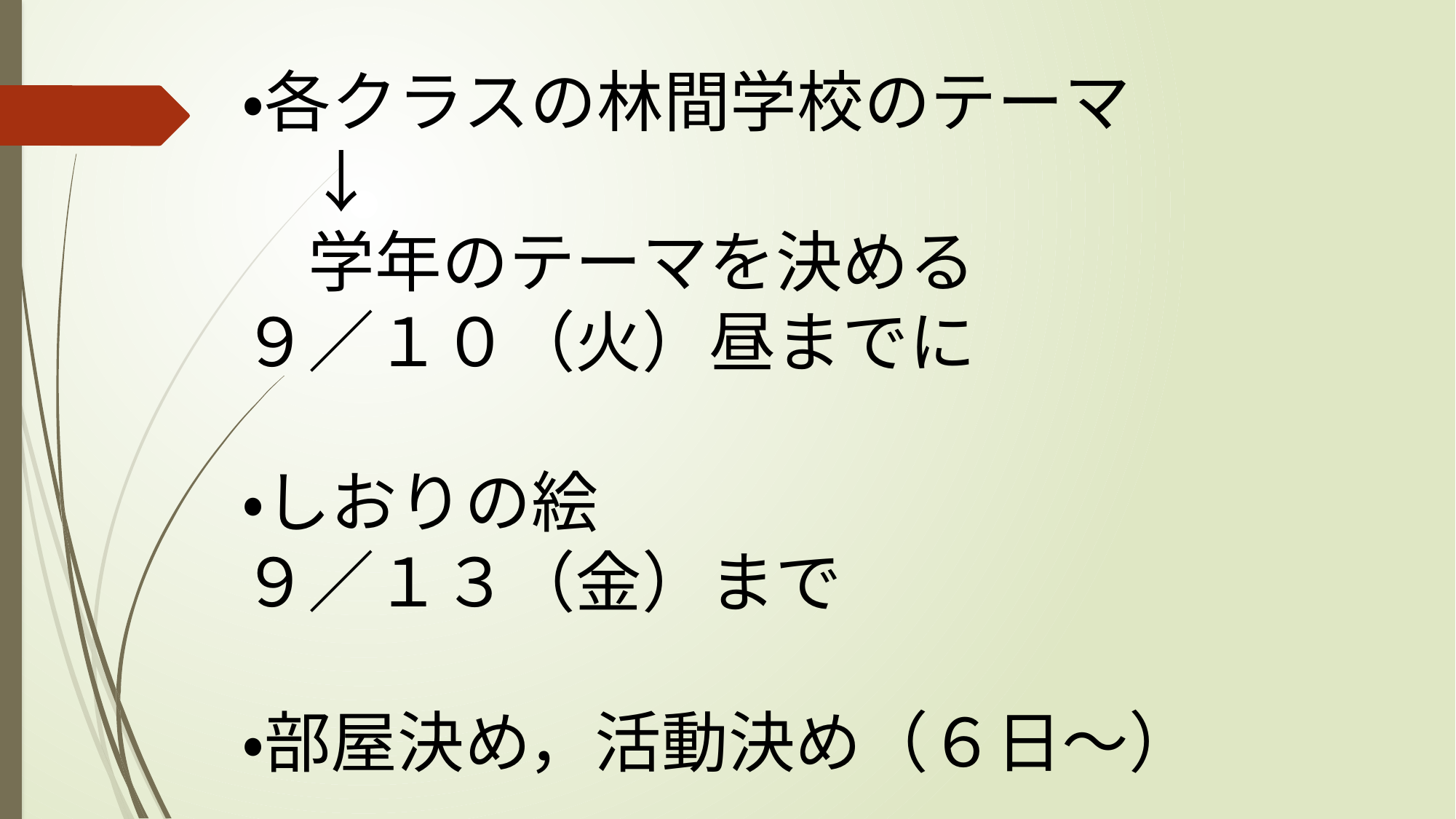

・各クラスの林間学校のテーマ
　　↓
　　学年のテーマを決める
　９／１０（火）昼までに

　・しおりの絵
　９／１３（金）まで

　・部屋決め，活動決め（６日～）